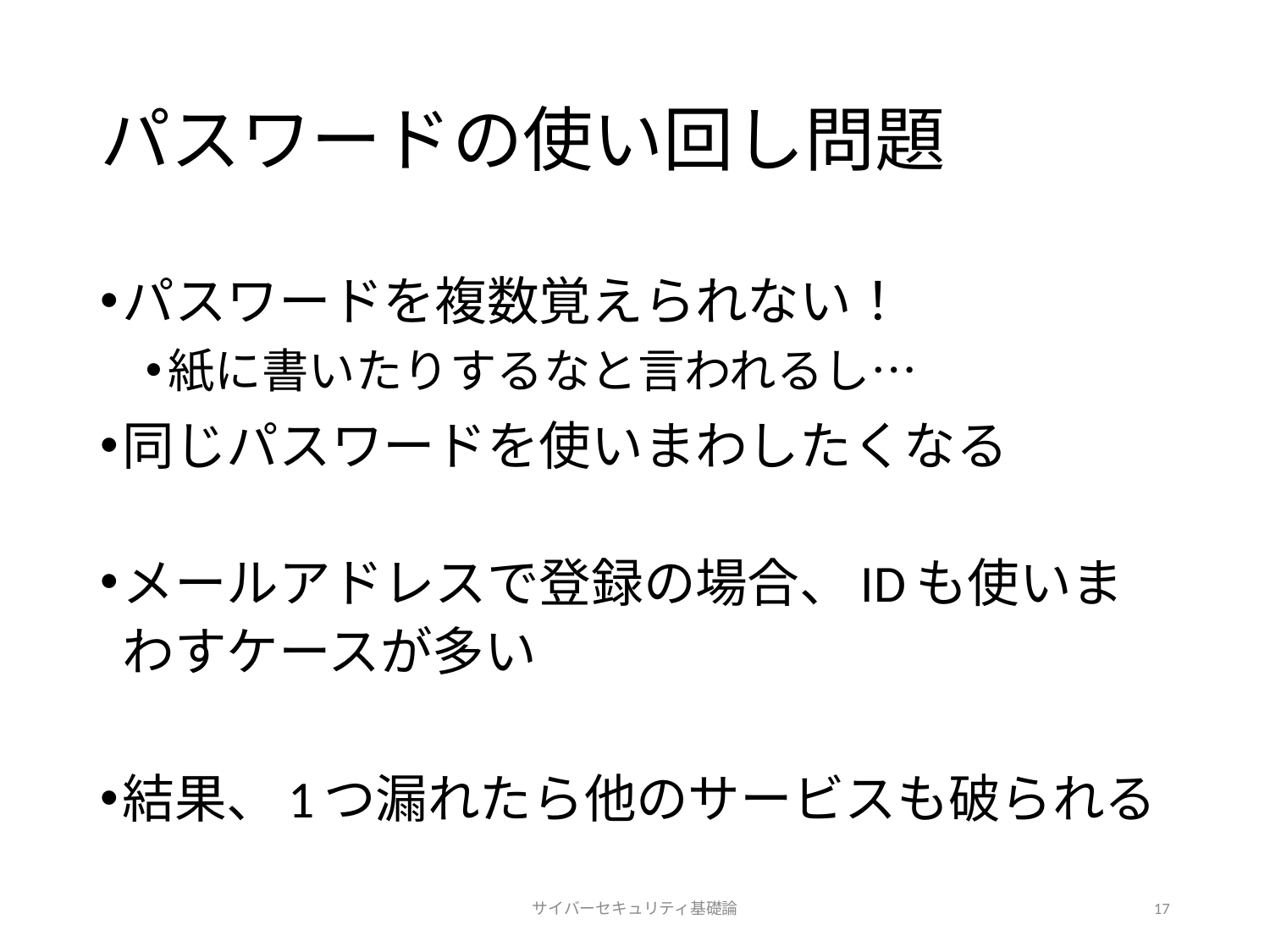

# パスワードの使い回し問題
パスワードを複数覚えられない！
紙に書いたりするなと言われるし…
同じパスワードを使いまわしたくなる

メールアドレスで登録の場合、IDも使いまわすケースが多い

結果、1つ漏れたら他のサービスも破られる
サイバーセキュリティ基礎論
17